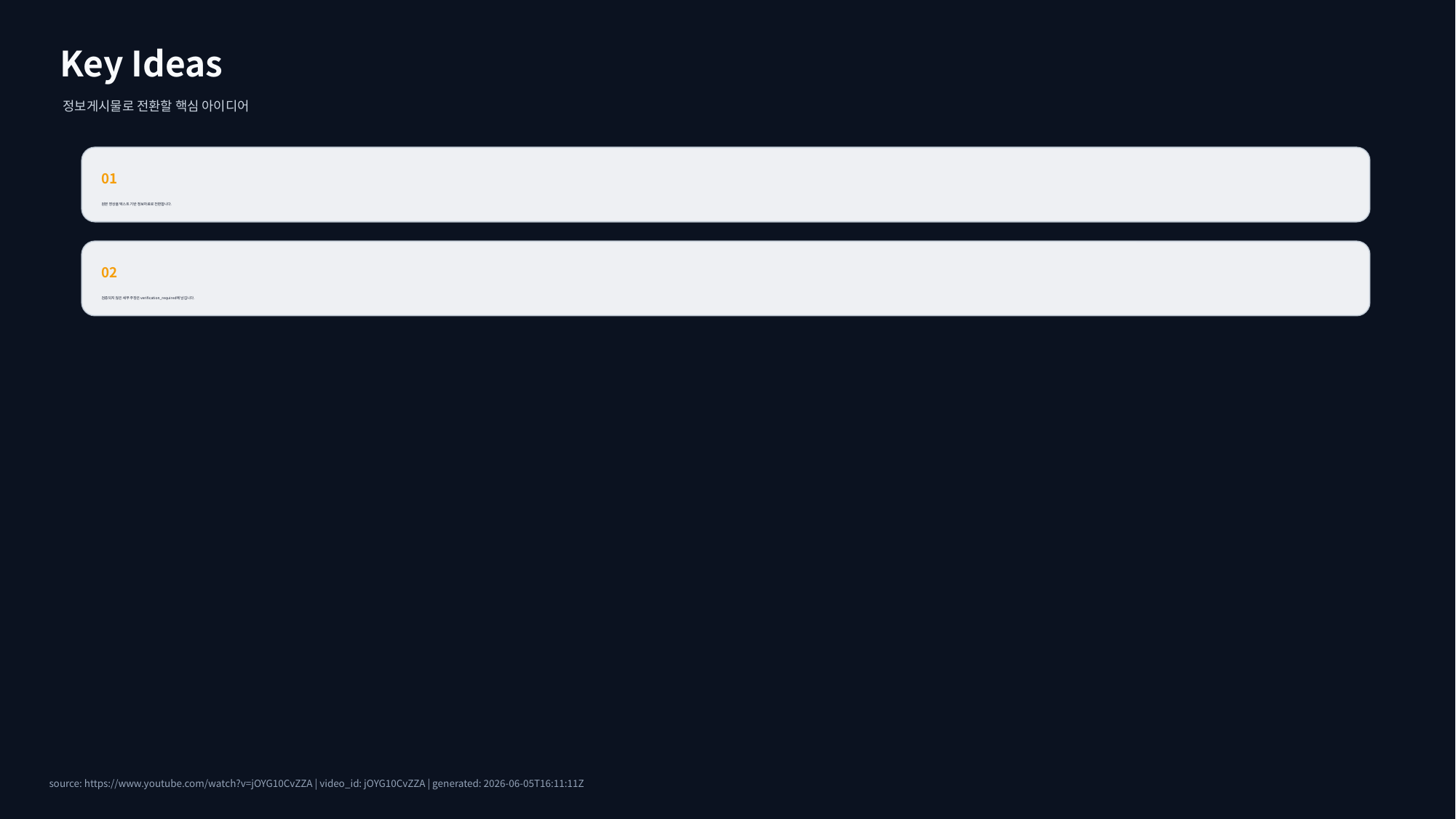

Key Ideas
정보게시물로 전환할 핵심 아이디어

01
원본 영상을 텍스트 기반 정보자료로 전환합니다.

02
검증되지 않은 세부 주장은 verification_required에 남깁니다.
source: https://www.youtube.com/watch?v=jOYG10CvZZA | video_id: jOYG10CvZZA | generated: 2026-06-05T16:11:11Z